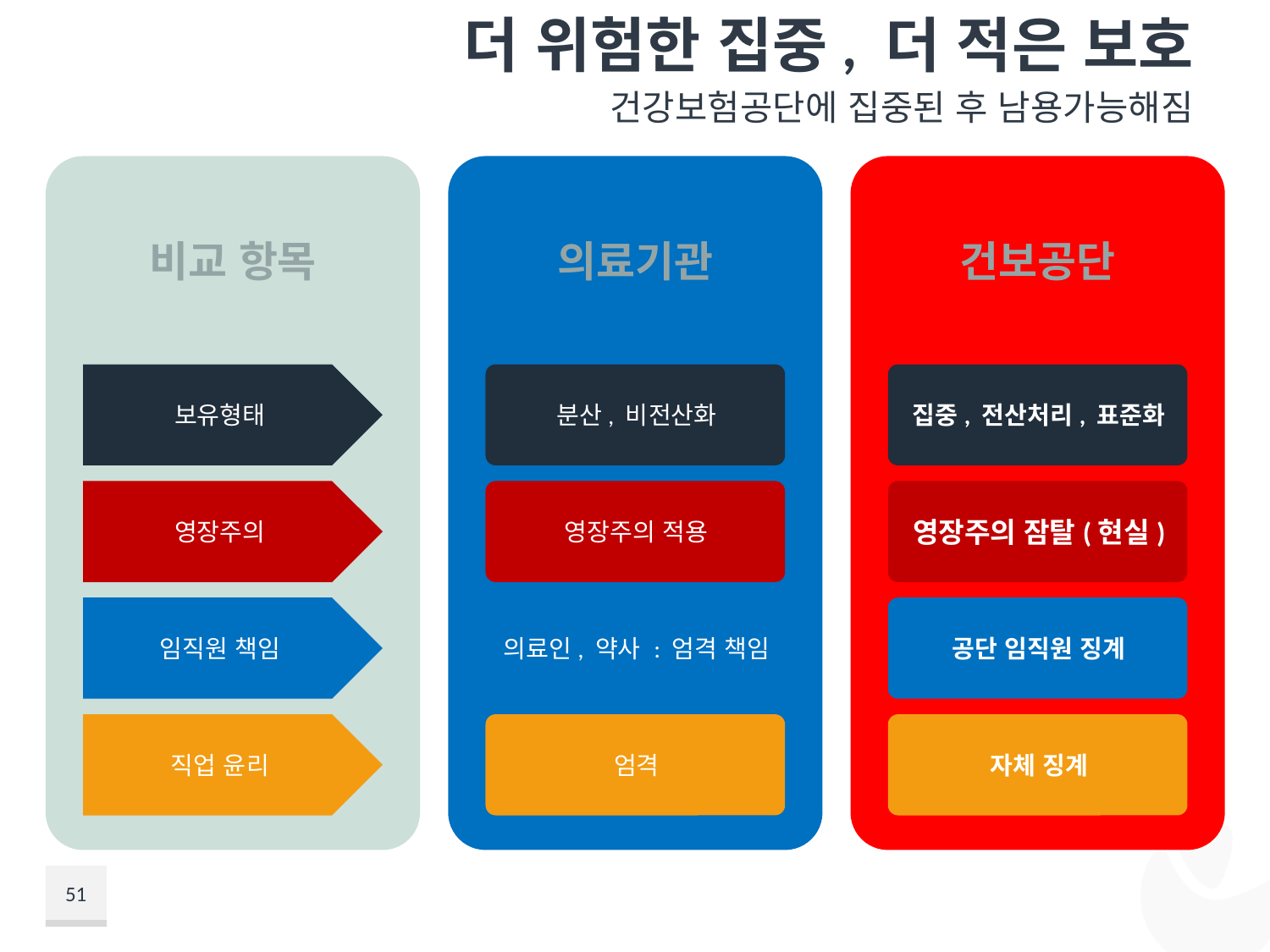

# 더 위험한 집중, 더 적은 보호
건강보험공단에 집중된 후 남용가능해짐
비교 항목
보유형태
영장주의
임직원 책임
직업 윤리
의료기관
분산, 비전산화
영장주의 적용
의료인, 약사 : 엄격 책임
엄격
건보공단
집중, 전산처리, 표준화
영장주의 잠탈(현실)
공단 임직원 징계
자체 징계
51